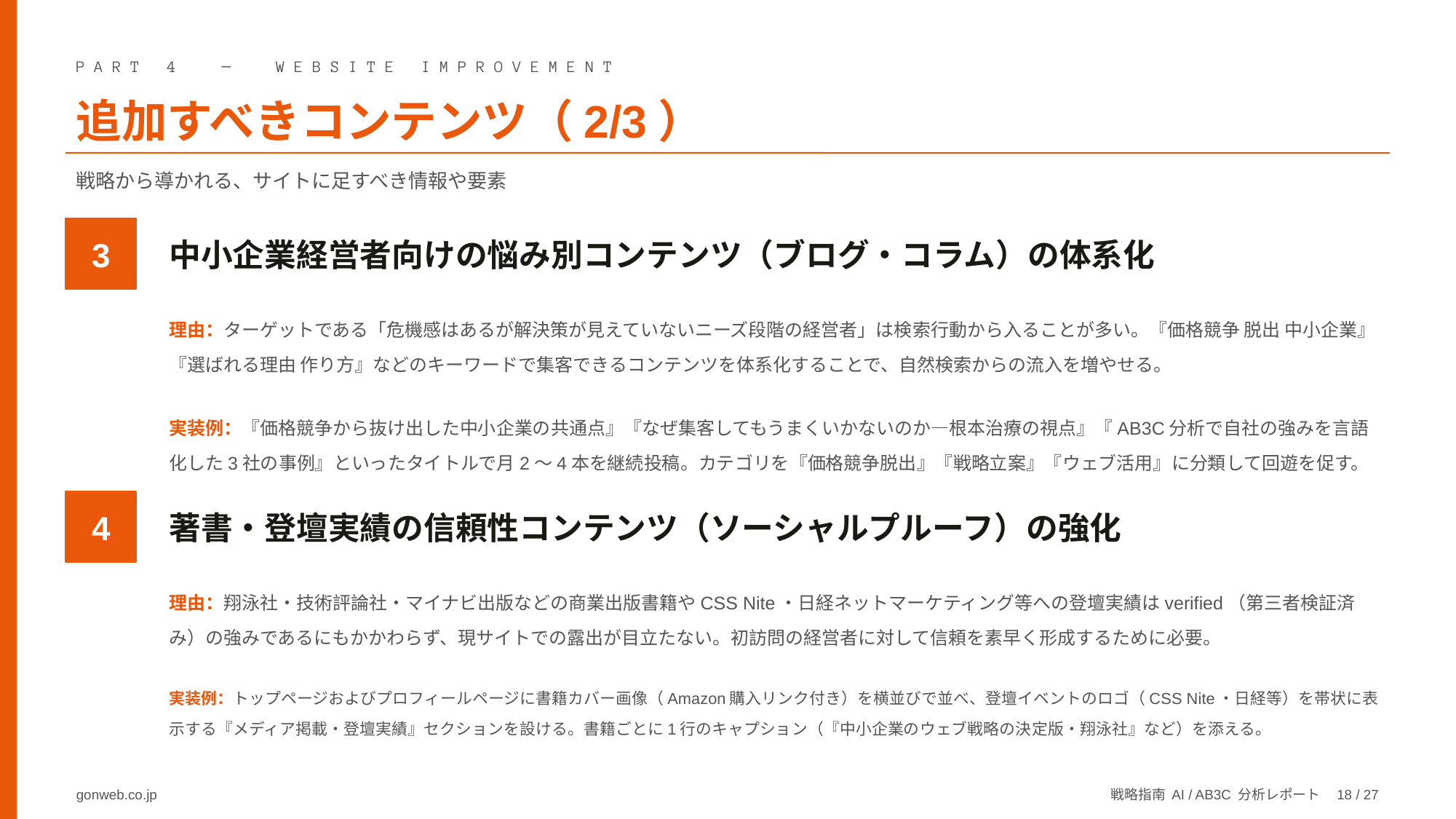

PART 4  ─  WEBSITE IMPROVEMENT
追加すべきコンテンツ（2/3）

戦略から導かれる、サイトに足すべき情報や要素
中小企業経営者向けの悩み別コンテンツ（ブログ・コラム）の体系化

3
理由：ターゲットである「危機感はあるが解決策が見えていないニーズ段階の経営者」は検索行動から入ることが多い。『価格競争 脱出 中小企業』『選ばれる理由 作り方』などのキーワードで集客できるコンテンツを体系化することで、自然検索からの流入を増やせる。
実装例：『価格競争から抜け出した中小企業の共通点』『なぜ集客してもうまくいかないのか―根本治療の視点』『AB3C分析で自社の強みを言語化した3社の事例』といったタイトルで月2〜4本を継続投稿。カテゴリを『価格競争脱出』『戦略立案』『ウェブ活用』に分類して回遊を促す。
著書・登壇実績の信頼性コンテンツ（ソーシャルプルーフ）の強化

4
理由：翔泳社・技術評論社・マイナビ出版などの商業出版書籍やCSS Nite・日経ネットマーケティング等への登壇実績はverified（第三者検証済み）の強みであるにもかかわらず、現サイトでの露出が目立たない。初訪問の経営者に対して信頼を素早く形成するために必要。
実装例：トップページおよびプロフィールページに書籍カバー画像（Amazon購入リンク付き）を横並びで並べ、登壇イベントのロゴ（CSS Nite・日経等）を帯状に表示する『メディア掲載・登壇実績』セクションを設ける。書籍ごとに1行のキャプション（『中小企業のウェブ戦略の決定版・翔泳社』など）を添える。
gonweb.co.jp
戦略指南 AI / AB3C 分析レポート　18 / 27